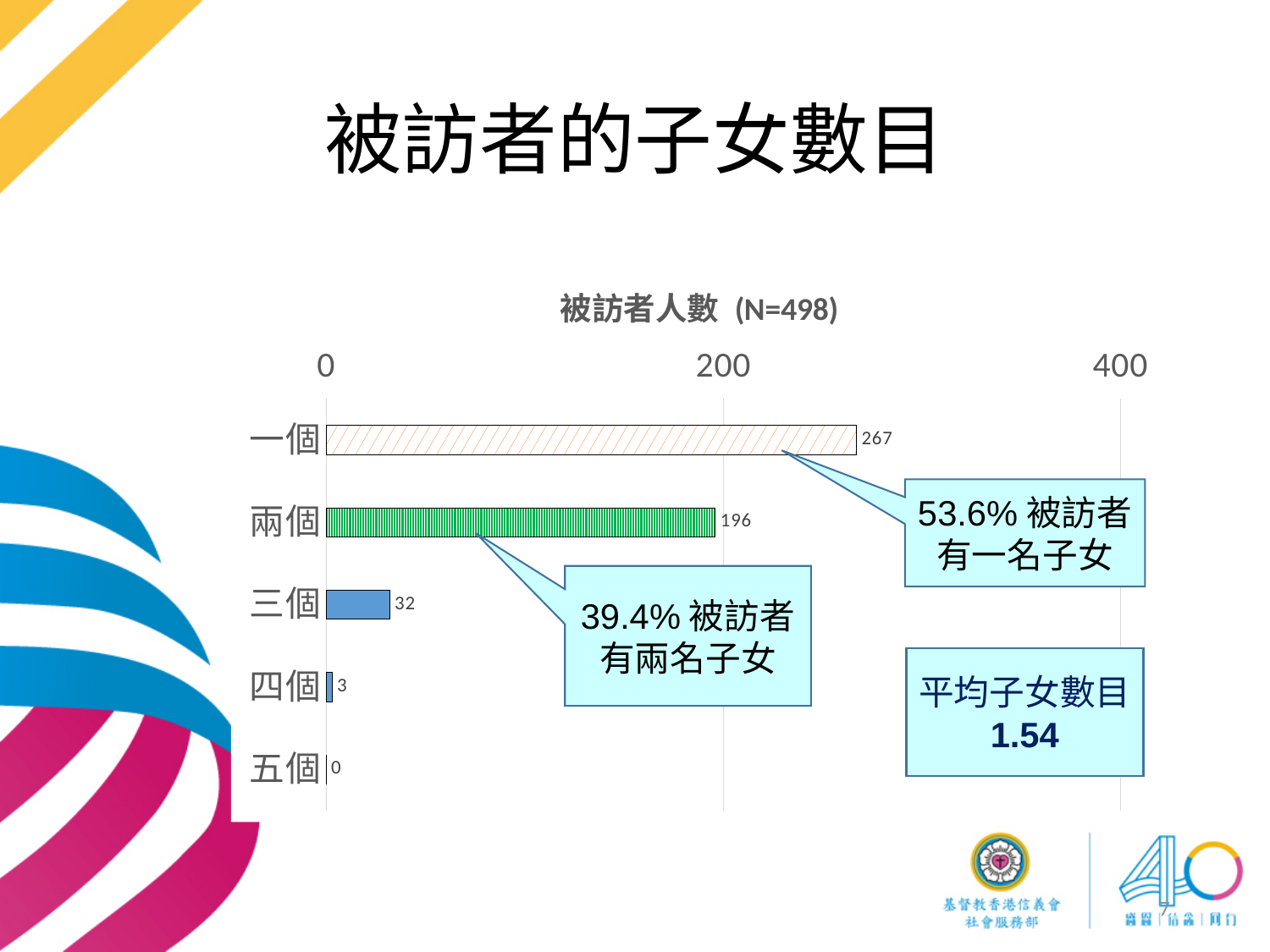

# 被訪者的子女數目

### Chart: 被訪者人數 (N=498)

| Category |  |
|---|---|
| 一個 | 267.0 |
| 兩個 | 196.0 |
| 三個 | 32.0 |
| 四個 | 3.0 |
| 五個 | 0.0 |
53.6%被訪者
有一名子女
39.4%被訪者
有兩名子女
平均子女數目
1.54
7